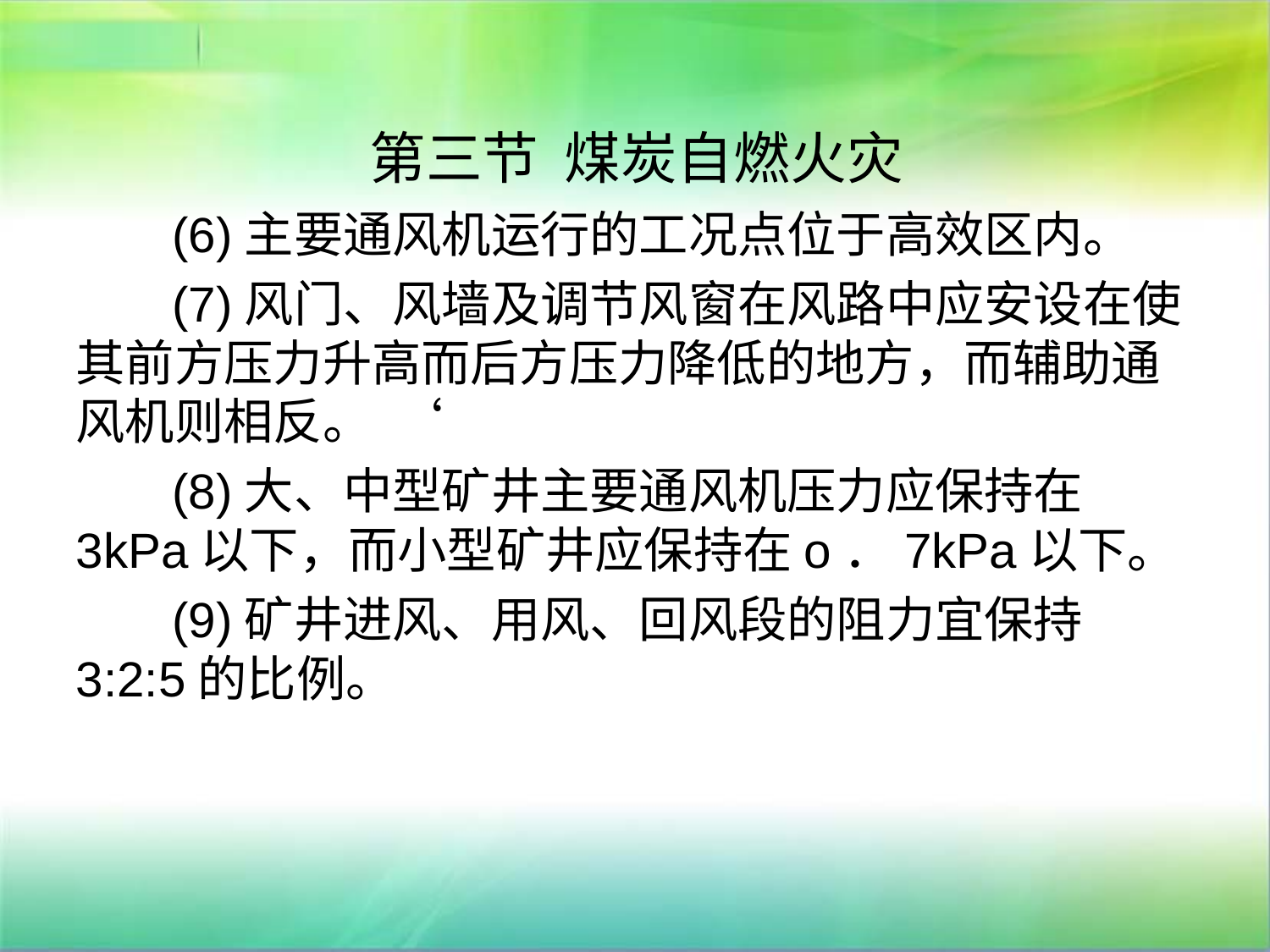

# 第三节  煤炭自燃火灾
       (6)主要通风机运行的工况点位于高效区内。
       (7)风门、风墙及调节风窗在风路中应安设在使其前方压力升高而后方压力降低的地方，而辅助通风机则相反。  ‘
       (8)大、中型矿井主要通风机压力应保持在3kPa以下，而小型矿井应保持在o．7kPa以下。
       (9)矿井进风、用风、回风段的阻力宜保持3:2:5的比例。